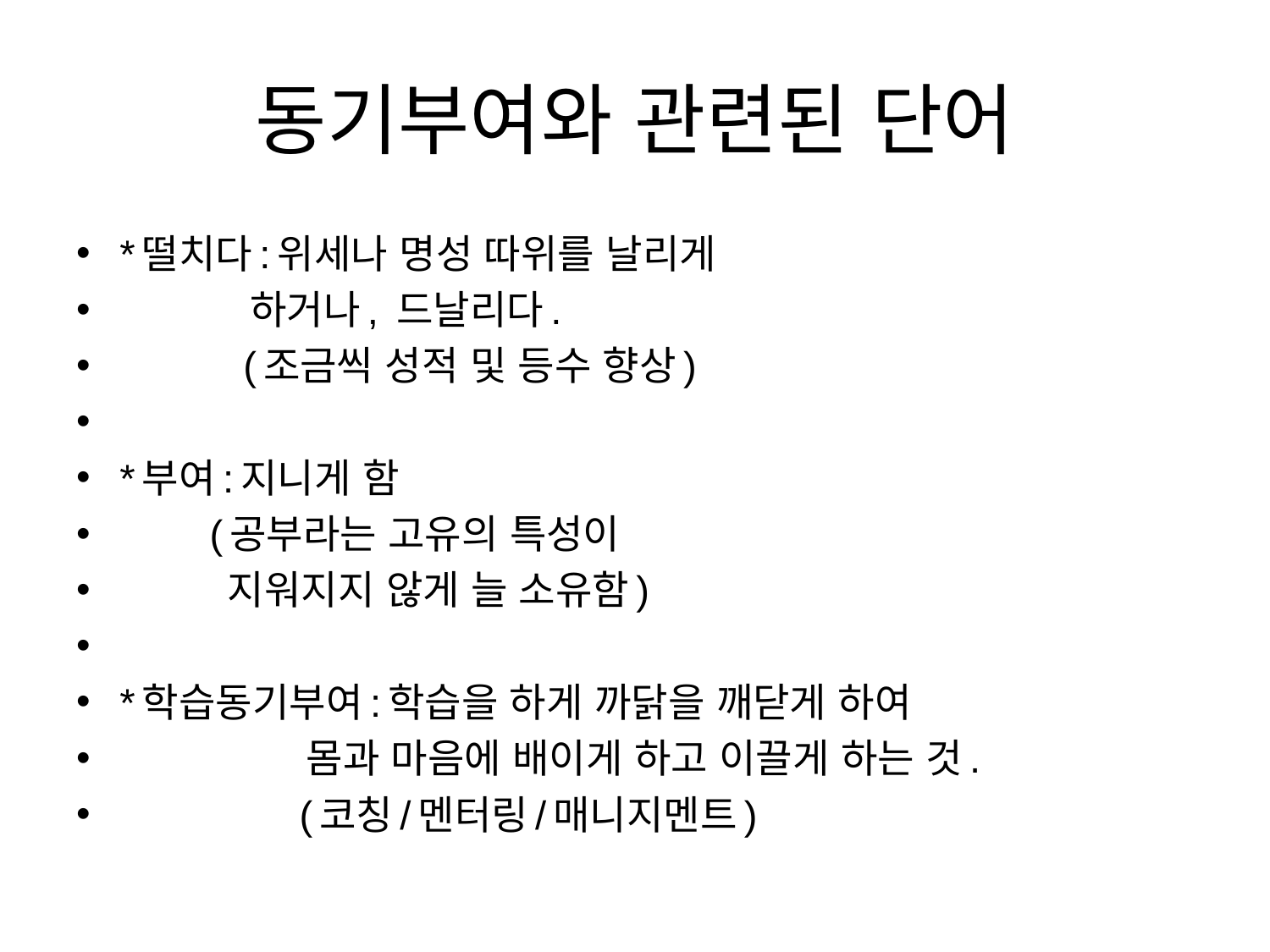

# 동기부여와 관련된 단어
*떨치다:위세나 명성 따위를 날리게
           하거나, 드날리다.
           (조금씩 성적 및 등수 향상)

*부여:지니게 함
        (공부라는 고유의 특성이
         지워지지 않게 늘 소유함)

*학습동기부여:학습을 하게 까닭을 깨닫게 하여
                몸과 마음에 배이게 하고 이끌게 하는 것.
                (코칭/멘터링/매니지멘트)